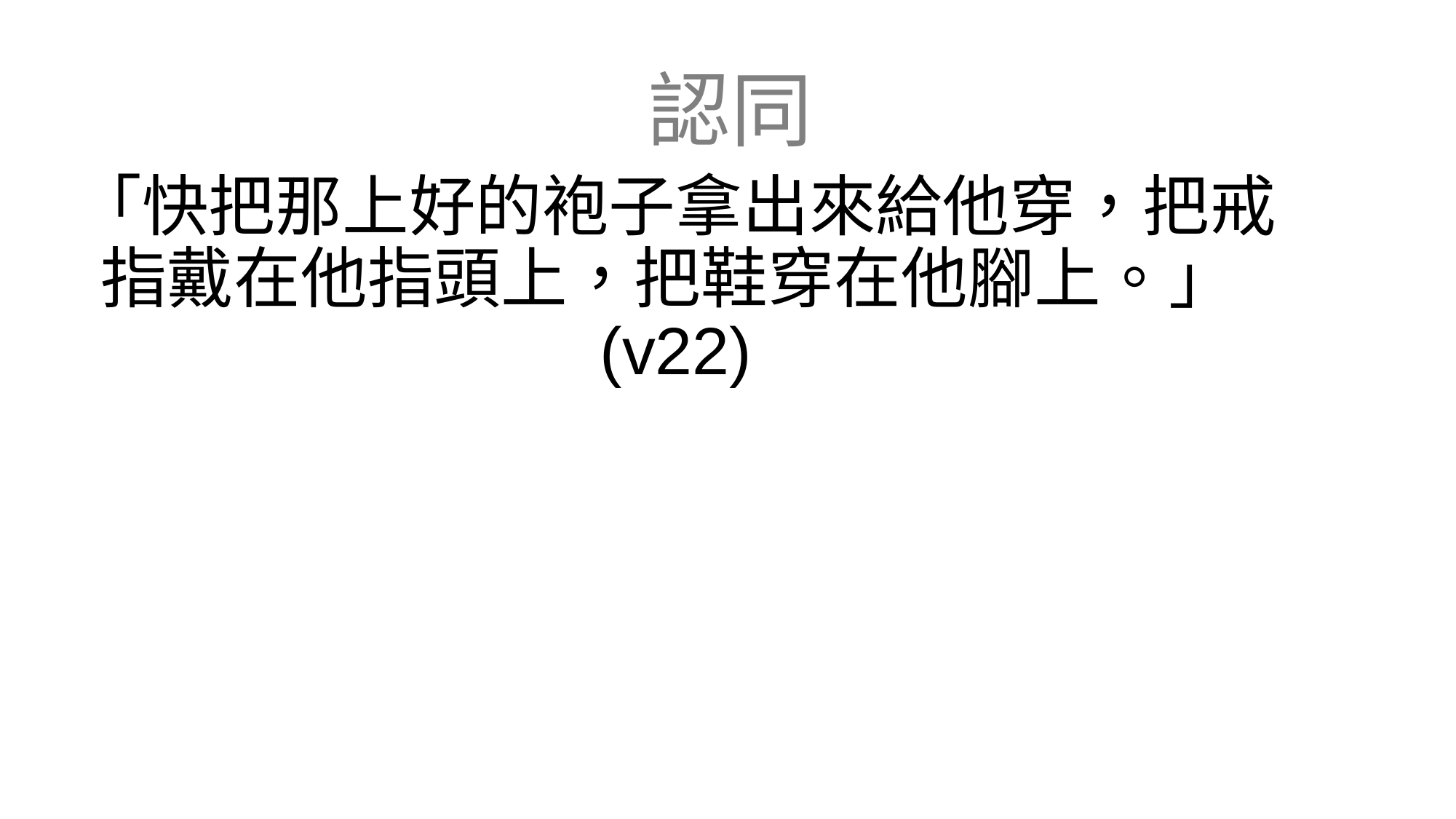

認同
「快把那上好的袍子拿出來給他穿，把戒指戴在他指頭上，把鞋穿在他腳上。」(v22)